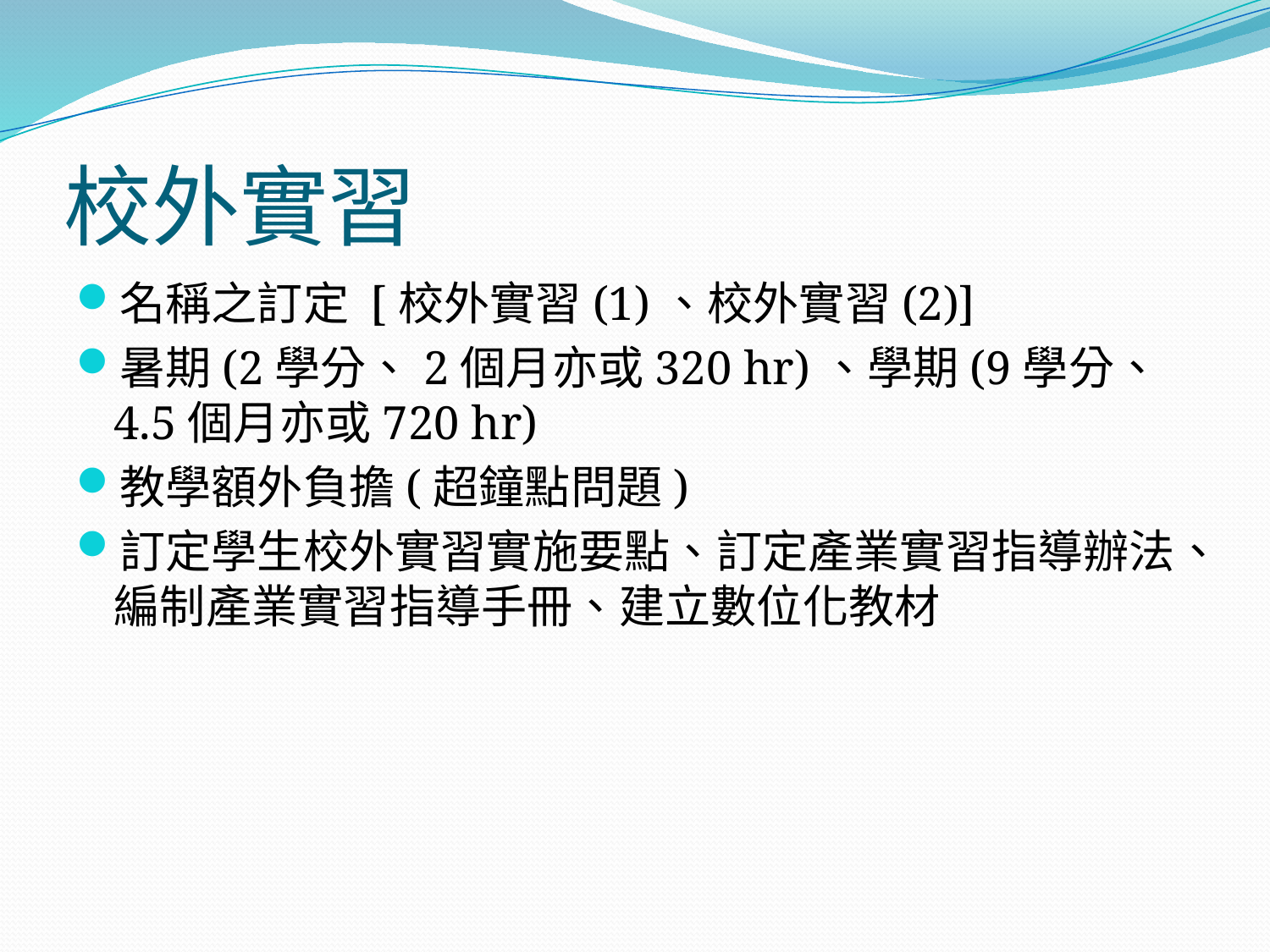

# 校外實習
名稱之訂定 [校外實習(1)、校外實習(2)]
暑期(2學分、2個月亦或320 hr)、學期(9學分、4.5個月亦或720 hr)
教學額外負擔(超鐘點問題)
訂定學生校外實習實施要點、訂定產業實習指導辦法、編制產業實習指導手冊、建立數位化教材